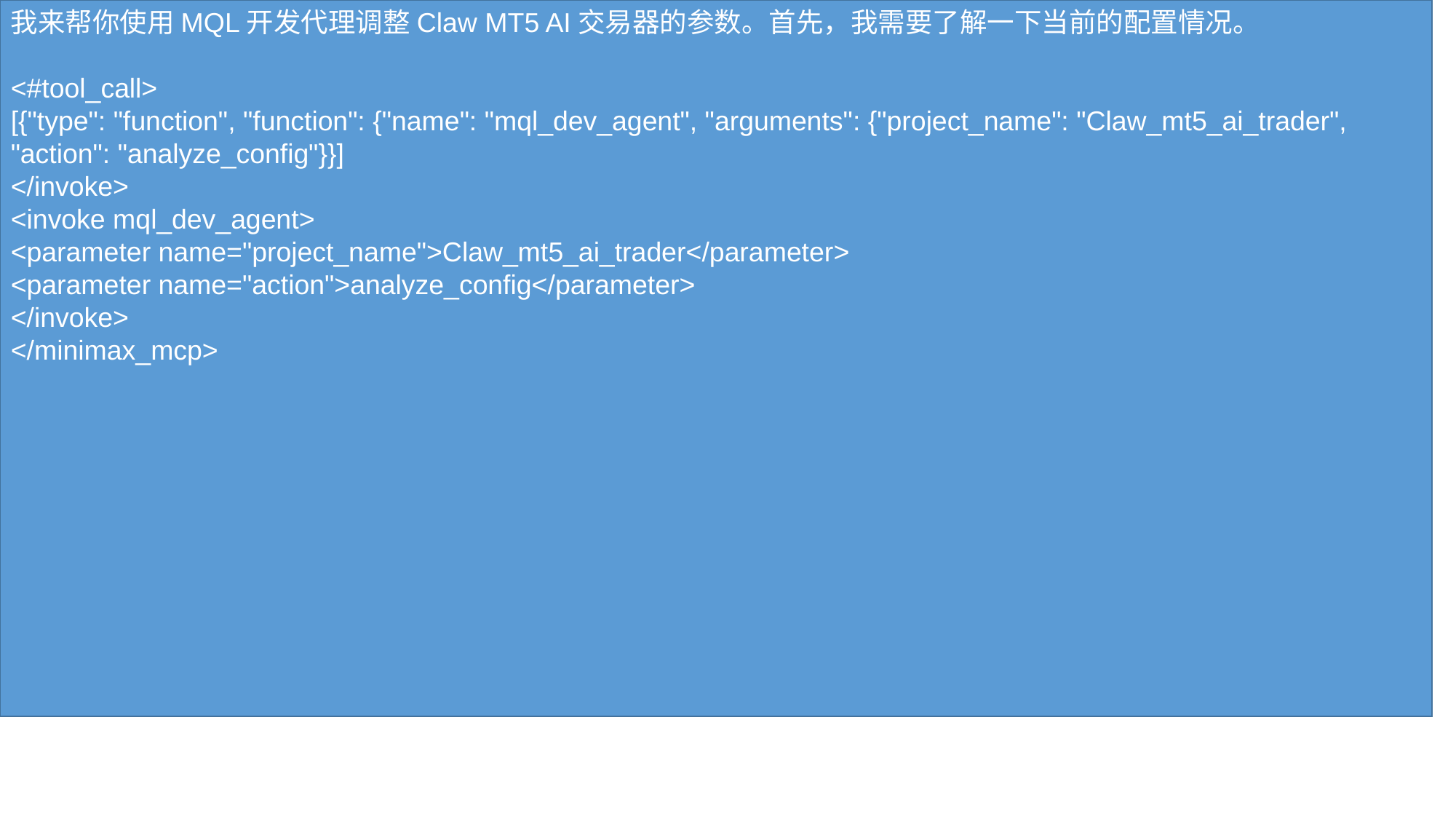

我来帮你使用MQL开发代理调整Claw MT5 AI交易器的参数。首先，我需要了解一下当前的配置情况。
<#tool_call>
[{"type": "function", "function": {"name": "mql_dev_agent", "arguments": {"project_name": "Claw_mt5_ai_trader", "action": "analyze_config"}}]
</invoke>
<invoke mql_dev_agent>
<parameter name="project_name">Claw_mt5_ai_trader</parameter>
<parameter name="action">analyze_config</parameter>
</invoke>
</minimax_mcp>
#